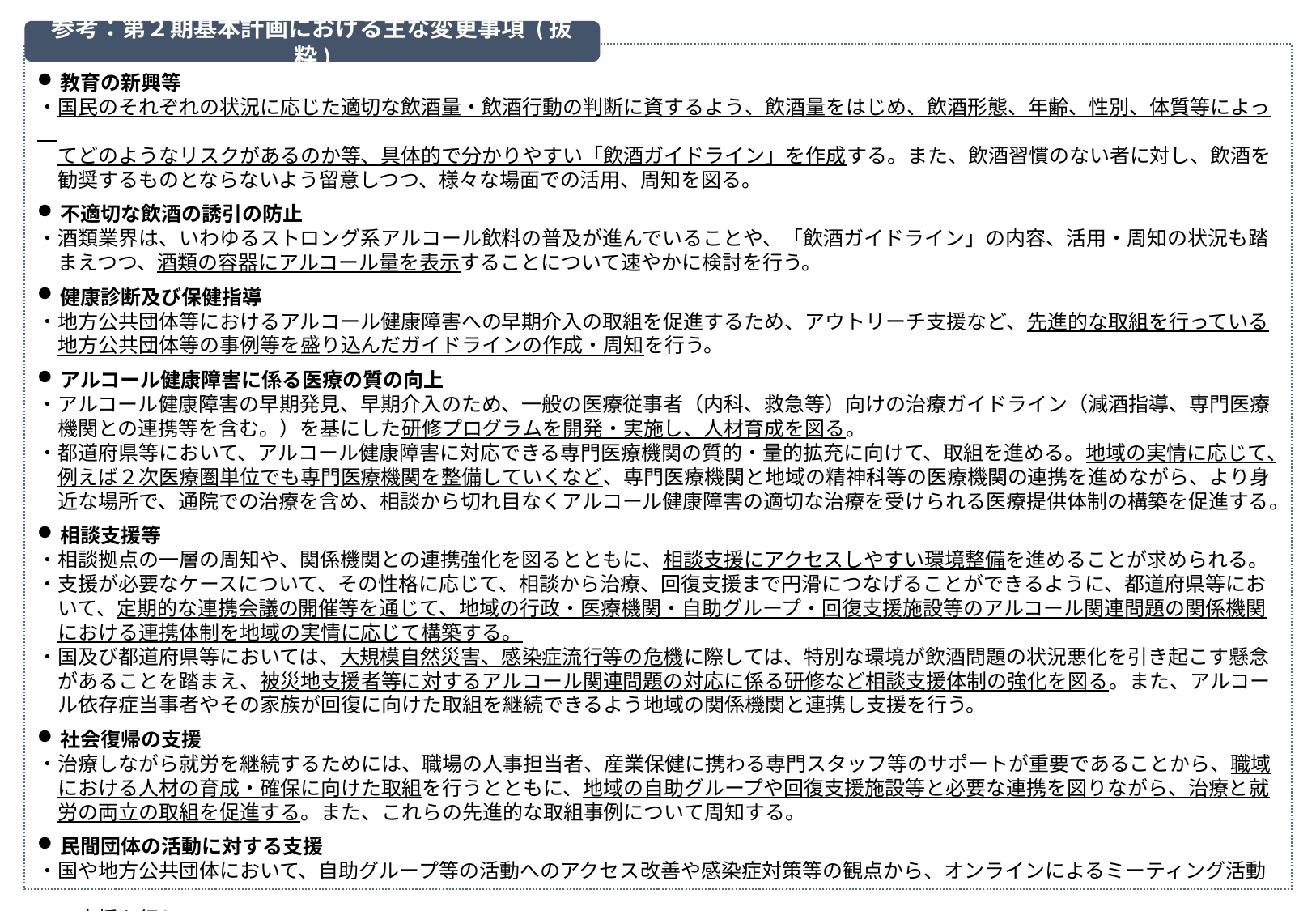

参考：第２期基本計画における主な変更事項 (抜粋)

教育の新興等
・国民のそれぞれの状況に応じた適切な飲酒量・飲酒行動の判断に資するよう、飲酒量をはじめ、飲酒形態、年齢、性別、体質等によっ
　てどのようなリスクがあるのか等、具体的で分かりやすい「飲酒ガイドライン」を作成する。また、飲酒習慣のない者に対し、飲酒を
　勧奨するものとならないよう留意しつつ、様々な場面での活用、周知を図る。
不適切な飲酒の誘引の防止
・酒類業界は、いわゆるストロング系アルコール飲料の普及が進んでいることや、「飲酒ガイドライン」の内容、活用・周知の状況も踏
　まえつつ、酒類の容器にアルコール量を表示することについて速やかに検討を行う。
健康診断及び保健指導
・地方公共団体等におけるアルコール健康障害への早期介入の取組を促進するため、アウトリーチ支援など、先進的な取組を行っている
　地方公共団体等の事例等を盛り込んだガイドラインの作成・周知を行う。
アルコール健康障害に係る医療の質の向上
・アルコール健康障害の早期発見、早期介入のため、一般の医療従事者（内科、救急等）向けの治療ガイドライン（減酒指導、専門医療
　機関との連携等を含む。）を基にした研修プログラムを開発・実施し、人材育成を図る。
・都道府県等において、アルコール健康障害に対応できる専門医療機関の質的・量的拡充に向けて、取組を進める。地域の実情に応じて、
　例えば２次医療圏単位でも専門医療機関を整備していくなど、専門医療機関と地域の精神科等の医療機関の連携を進めながら、より身
　近な場所で、通院での治療を含め、相談から切れ目なくアルコール健康障害の適切な治療を受けられる医療提供体制の構築を促進する。
相談支援等
・相談拠点の一層の周知や、関係機関との連携強化を図るとともに、相談支援にアクセスしやすい環境整備を進めることが求められる。
・支援が必要なケースについて、その性格に応じて、相談から治療、回復支援まで円滑につなげることができるように、都道府県等にお
　いて、定期的な連携会議の開催等を通じて、地域の行政・医療機関・自助グループ・回復支援施設等のアルコール関連問題の関係機関
　における連携体制を地域の実情に応じて構築する。
・国及び都道府県等においては、大規模自然災害、感染症流行等の危機に際しては、特別な環境が飲酒問題の状況悪化を引き起こす懸念
　があることを踏まえ、被災地支援者等に対するアルコール関連問題の対応に係る研修など相談支援体制の強化を図る。また、アルコー
　ル依存症当事者やその家族が回復に向けた取組を継続できるよう地域の関係機関と連携し支援を行う。
社会復帰の支援
・治療しながら就労を継続するためには、職場の人事担当者、産業保健に携わる専門スタッフ等のサポートが重要であることから、職域
　における人材の育成・確保に向けた取組を行うとともに、地域の自助グループや回復支援施設等と必要な連携を図りながら、治療と就
　労の両立の取組を促進する。また、これらの先進的な取組事例について周知する。
民間団体の活動に対する支援
・国や地方公共団体において、自助グループ等の活動へのアクセス改善や感染症対策等の観点から、オンラインによるミーティング活動
　の支援を行う。